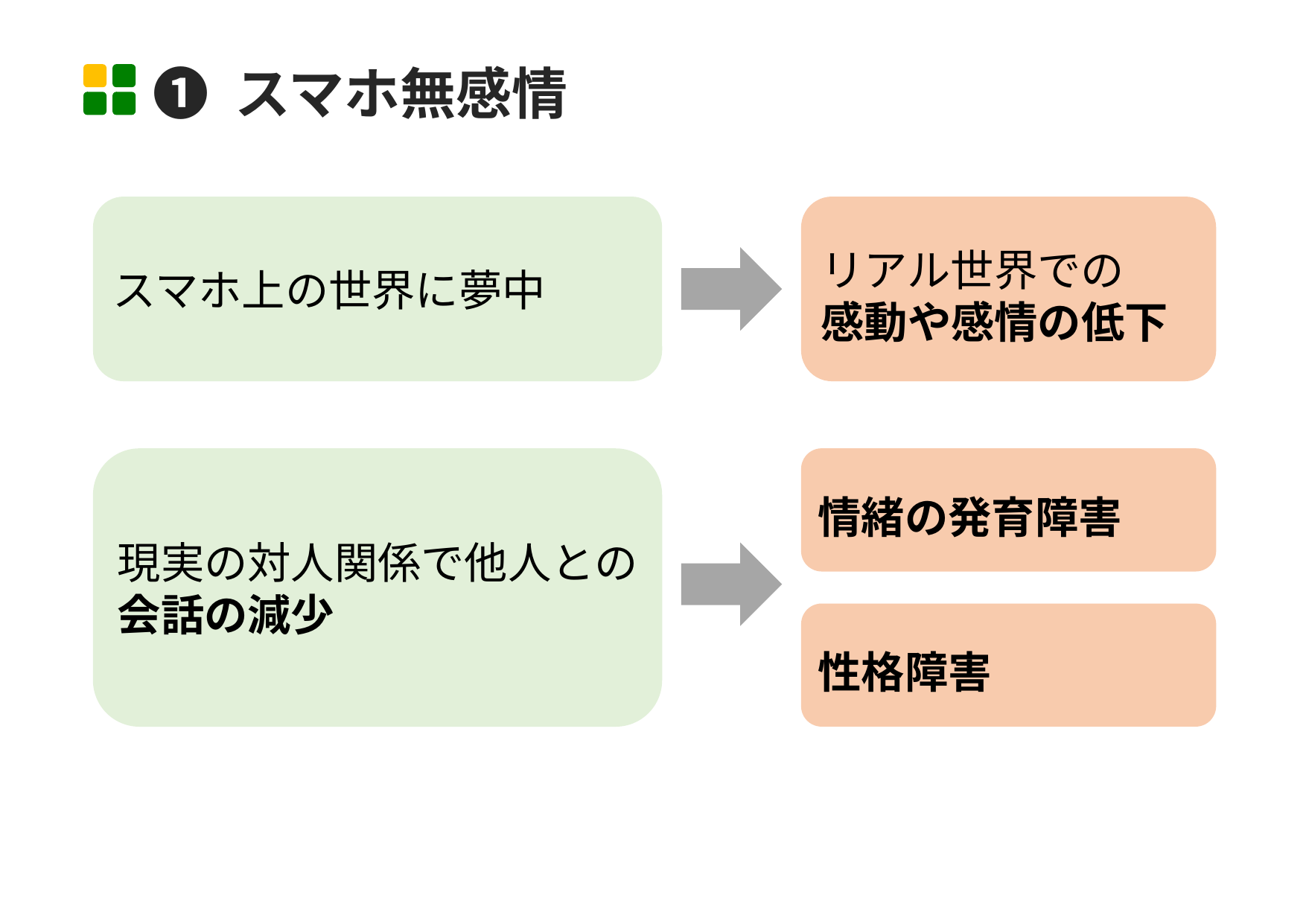

➊ スマホ無感情

スマホ上の世界に夢中
リアル世界での
感動や感情の低下

現実の対人関係で他人との会話の減少
情緒の発育障害

性格障害